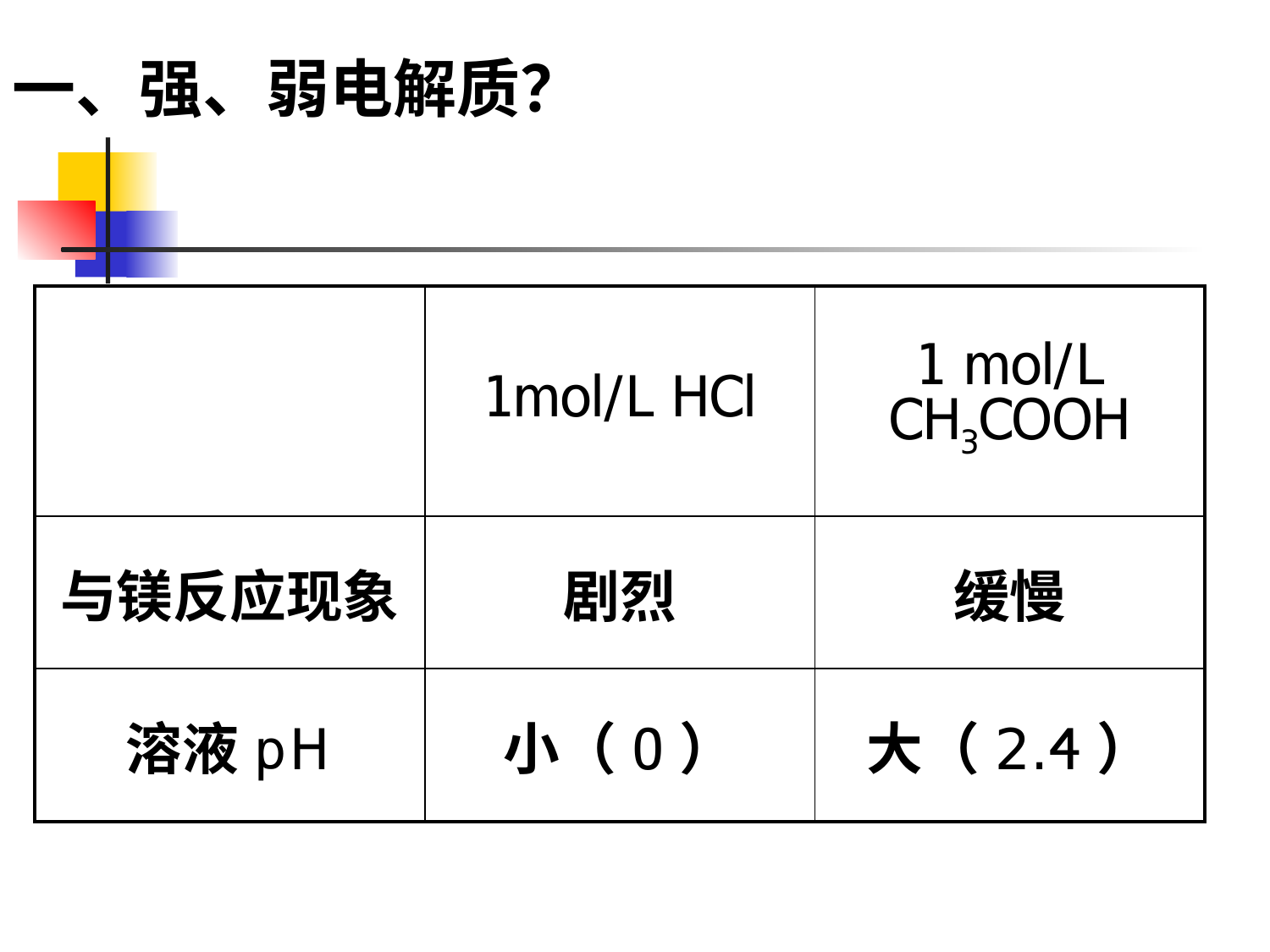

一、强、弱电解质？

|  | 1mol/L HCl | 1 mol/L CH3COOH |
| --- | --- | --- |
| 与镁反应现象 | 剧烈 | 缓慢 |
| 溶液pH | 小（0） | 大（2.4） |